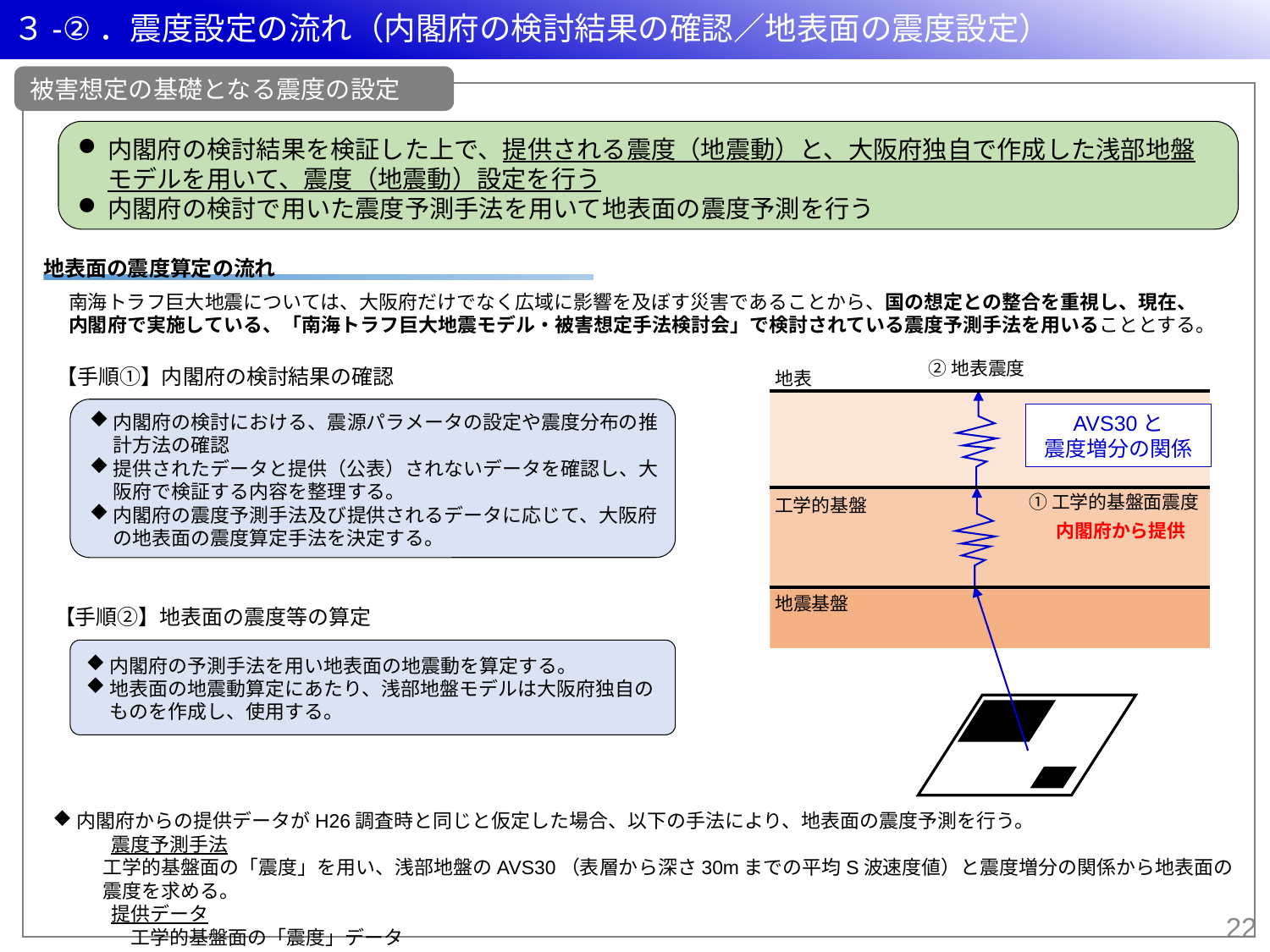

３-②．震度設定の流れ（内閣府の検討結果の確認／地表面の震度設定）
被害想定の基礎となる震度の設定

内閣府の検討結果を検証した上で、提供される震度（地震動）と、大阪府独自で作成した浅部地盤モデルを用いて、震度（地震動）設定を行う
内閣府の検討で用いた震度予測手法を用いて地表面の震度予測を行う
地表面の震度算定の流れ
南海トラフ巨大地震については、大阪府だけでなく広域に影響を及ぼす災害であることから、国の想定との整合を重視し、現在、内閣府で実施している、「南海トラフ巨大地震モデル・被害想定手法検討会」で検討されている震度予測手法を用いることとする。
②地表震度
地表

工学的基盤

地震基盤

①工学的基盤面震度
内閣府から提供
AVS30と
震度増分の関係
【手順①】内閣府の検討結果の確認

内閣府の検討における、震源パラメータの設定や震度分布の推計方法の確認
提供されたデータと提供（公表）されないデータを確認し、大阪府で検証する内容を整理する。
内閣府の震度予測手法及び提供されるデータに応じて、大阪府の地表面の震度算定手法を決定する。
【手順②】地表面の震度等の算定

内閣府の予測手法を用い地表面の地震動を算定する。
地表面の地震動算定にあたり、浅部地盤モデルは大阪府独自のものを作成し、使用する。
内閣府からの提供データがH26調査時と同じと仮定した場合、以下の手法により、地表面の震度予測を行う。
　　　震度予測手法
工学的基盤面の「震度」を用い、浅部地盤のAVS30（表層から深さ30mまでの平均S波速度値）と震度増分の関係から地表面の震度を求める。
　　　提供データ
　　　　工学的基盤面の「震度」データ
22